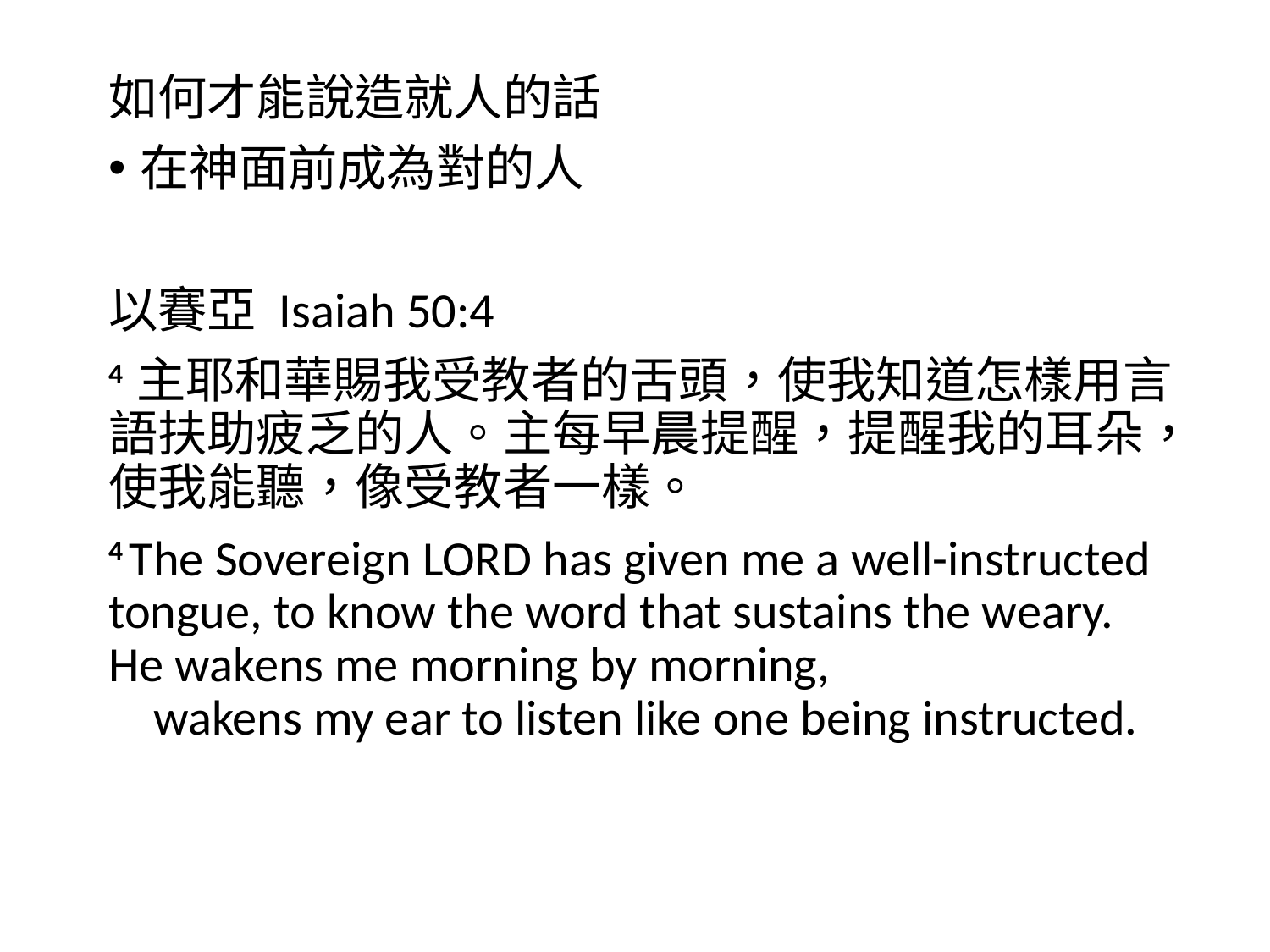

如何才能說造就人的話
在神面前成為對的人

以賽亞 Isaiah 50:4
4 主耶和華賜我受教者的舌頭，使我知道怎樣用言語扶助疲乏的人。主每早晨提醒，提醒我的耳朵，使我能聽，像受教者一樣。
4 The Sovereign Lord has given me a well-instructed tongue, to know the word that sustains the weary.
He wakens me morning by morning,
    wakens my ear to listen like one being instructed.